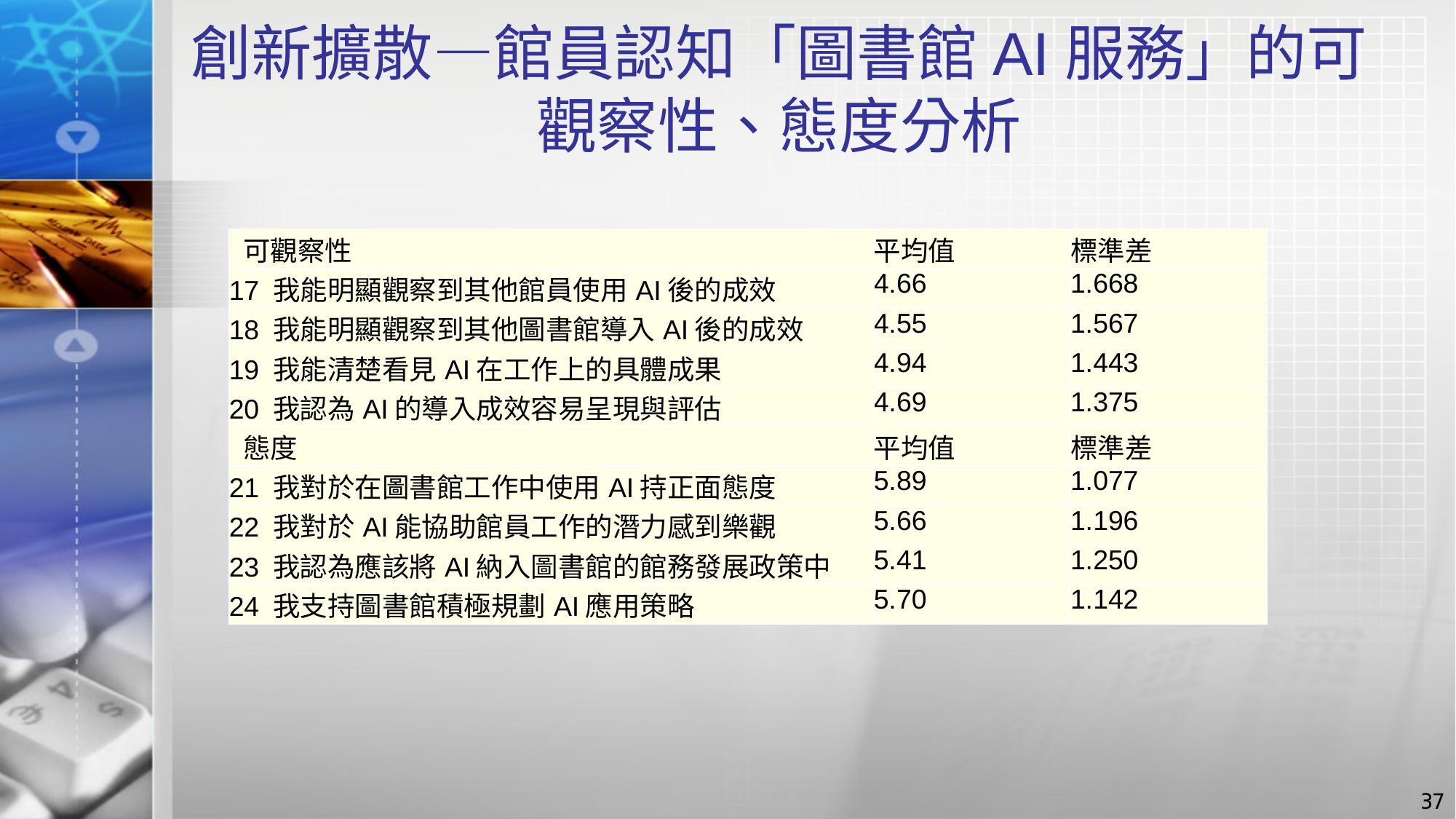

# 創新擴散—館員認知「圖書館AI服務」的可觀察性、態度分析
| 可觀察性 | 平均值 | 標準差 |
| --- | --- | --- |
| 17 我能明顯觀察到其他館員使用AI後的成效 | 4.66 | 1.668 |
| 18 我能明顯觀察到其他圖書館導入AI後的成效 | 4.55 | 1.567 |
| 19 我能清楚看見AI在工作上的具體成果 | 4.94 | 1.443 |
| 20 我認為AI的導入成效容易呈現與評估 | 4.69 | 1.375 |
| 態度 | 平均值 | 標準差 |
| --- | --- | --- |
| 21 我對於在圖書館工作中使用AI持正面態度 | 5.89 | 1.077 |
| 22 我對於AI能協助館員工作的潛力感到樂觀 | 5.66 | 1.196 |
| 23 我認為應該將AI納入圖書館的館務發展政策中 | 5.41 | 1.250 |
| 24 我支持圖書館積極規劃AI應用策略 | 5.70 | 1.142 |
37